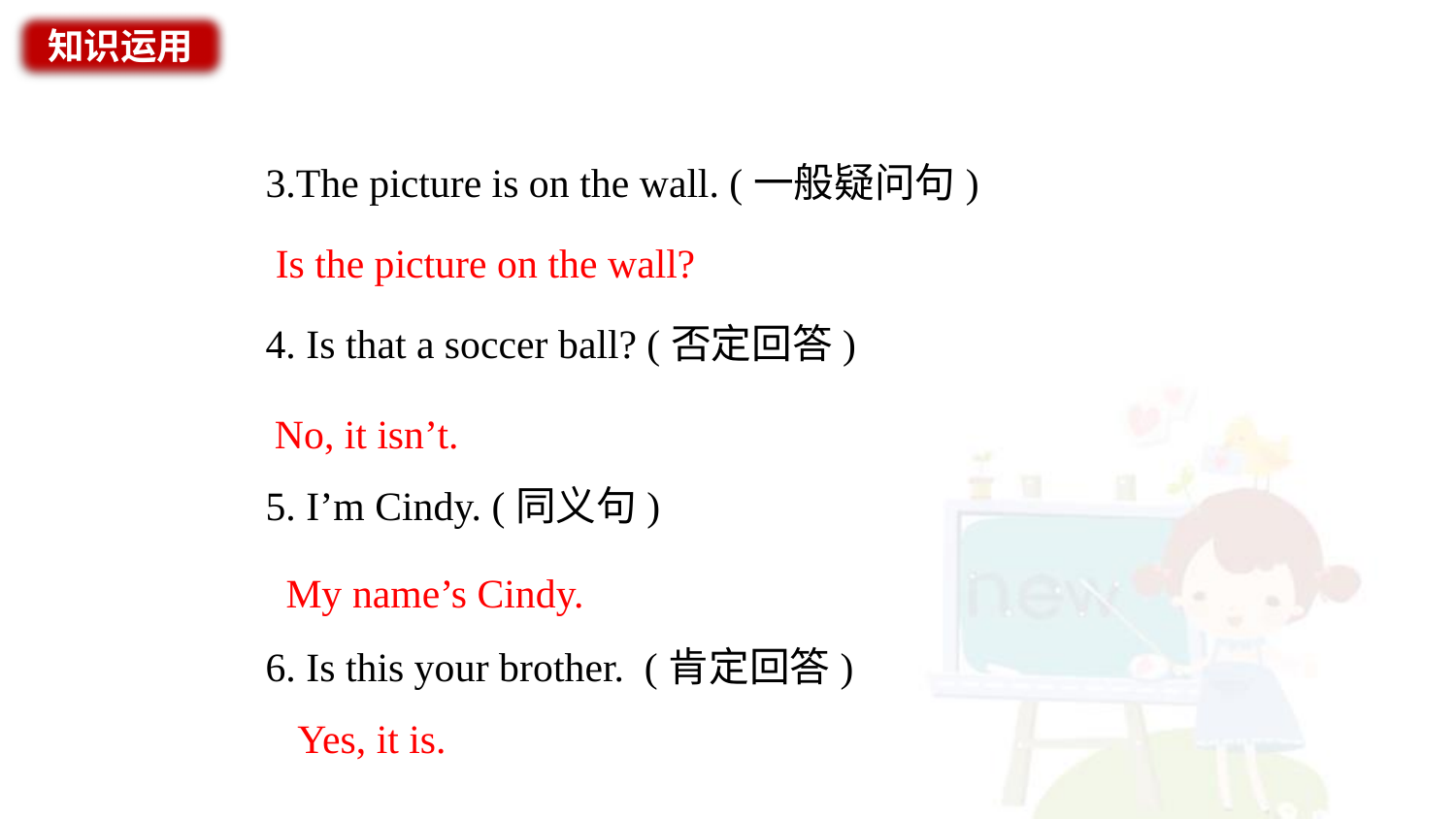

知识运用
3.The picture is on the wall. (一般疑问句)

4. Is that a soccer ball? (否定回答)

5. I’m Cindy. (同义句)

6. Is this your brother.  (肯定回答)

Is the picture on the wall?
No, it isn’t.
My name’s Cindy.

Yes, it is.